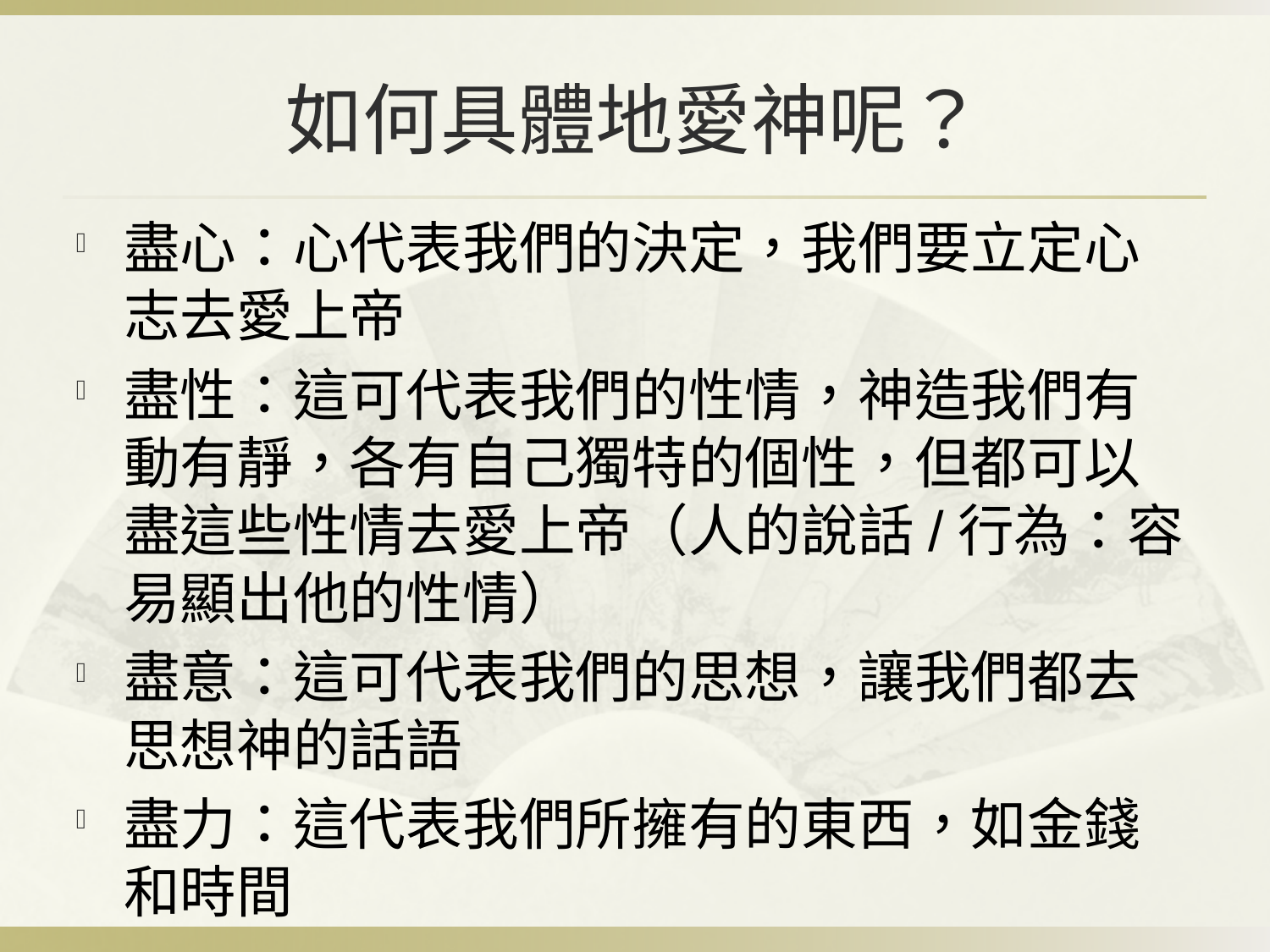

# 如何具體地愛神呢？
盡心：心代表我們的決定，我們要立定心志去愛上帝
盡性：這可代表我們的性情，神造我們有動有靜，各有自己獨特的個性，但都可以盡這些性情去愛上帝（人的說話/行為：容易顯出他的性情）
盡意：這可代表我們的思想，讓我們都去思想神的話語
盡力：這代表我們所擁有的東西，如金錢和時間